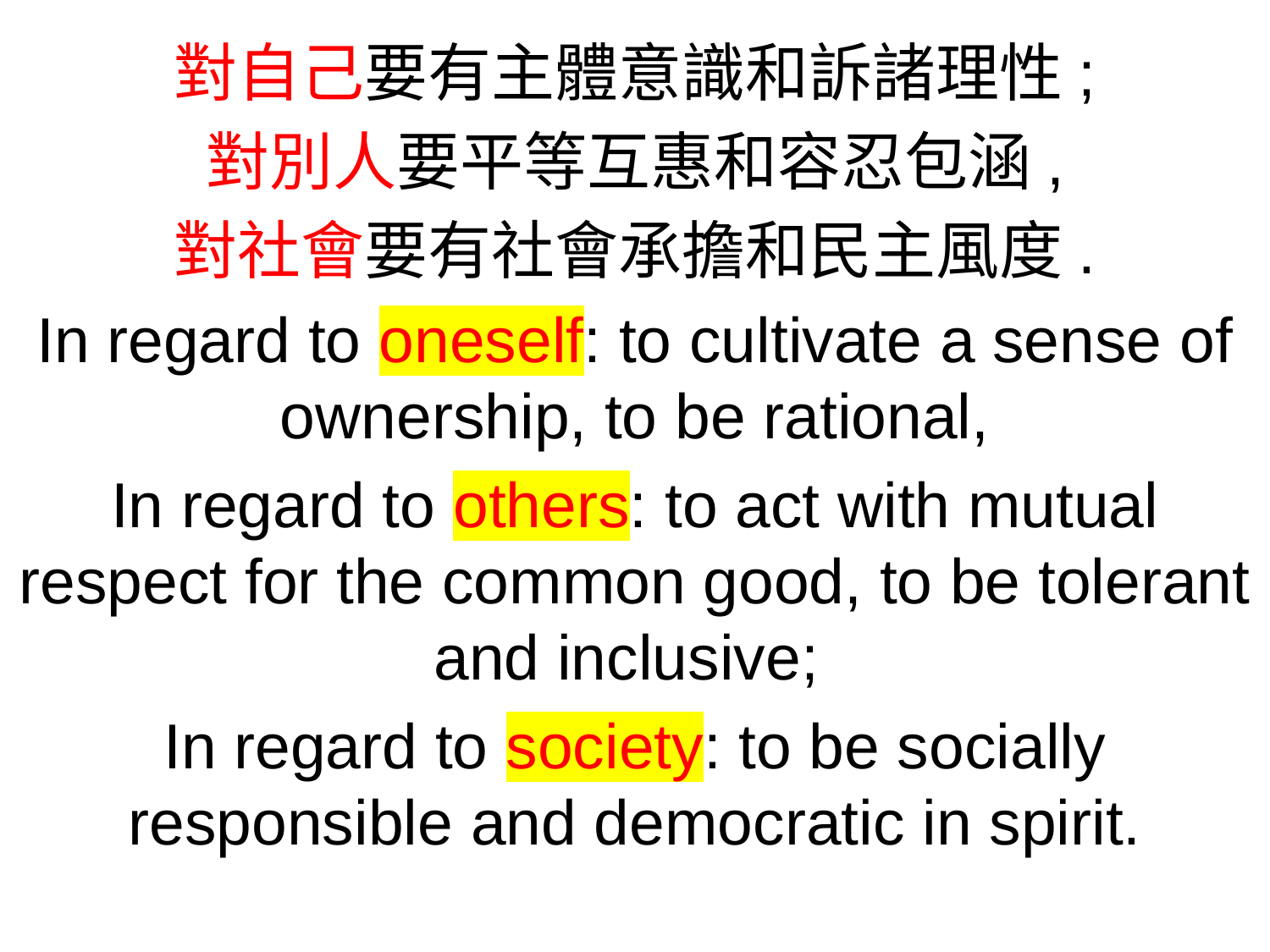

對自己要有主體意識和訴諸理性;
對別人要平等互惠和容忍包涵,
對社會要有社會承擔和民主風度.
In regard to oneself: to cultivate a sense of ownership, to be rational,
In regard to others: to act with mutual respect for the common good, to be tolerant and inclusive;
In regard to society: to be socially responsible and democratic in spirit.